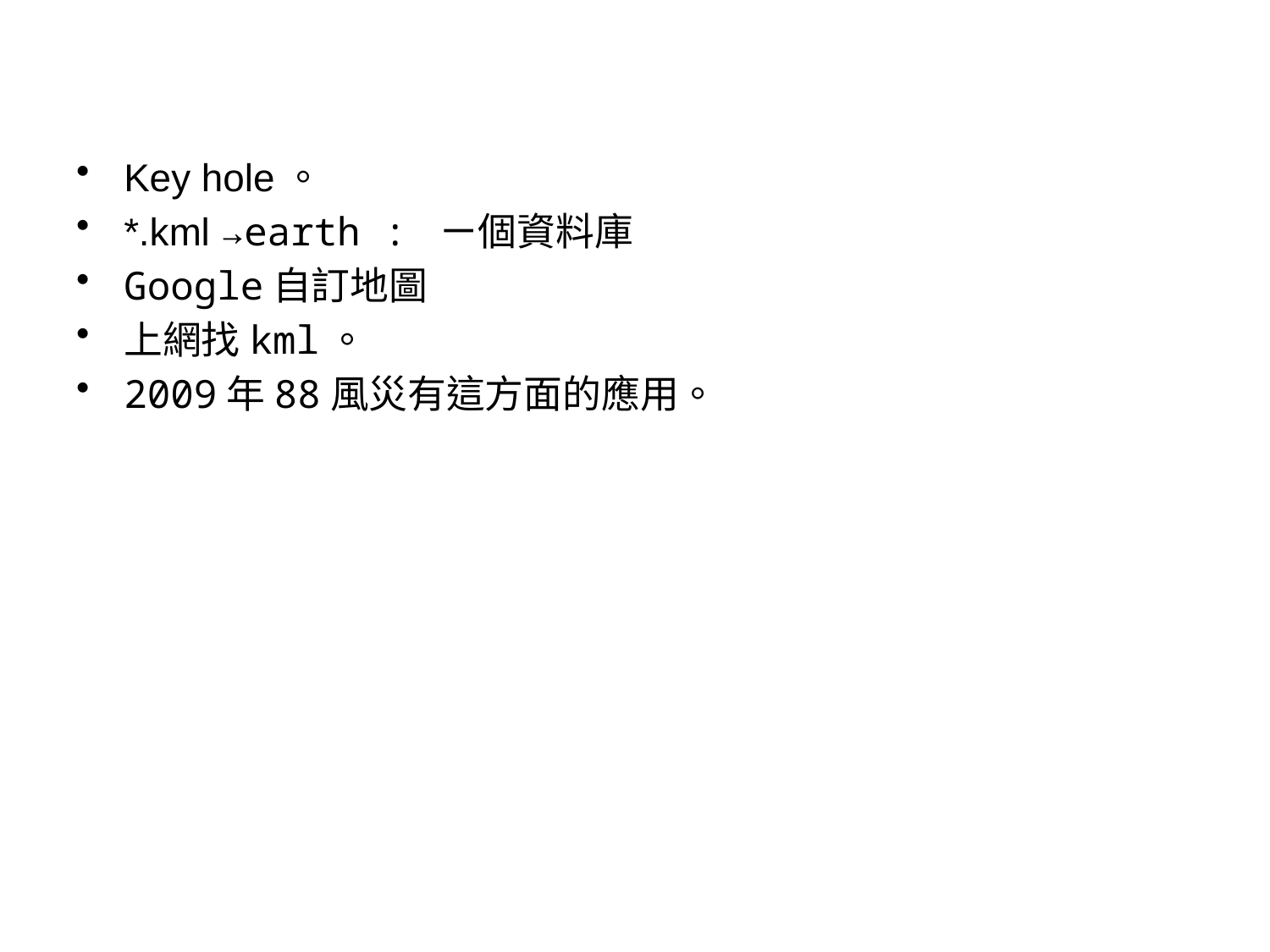

Key hole。
*.kml →earth : ㄧ個資料庫
Google自訂地圖
上網找kml。
2009年88風災有這方面的應用。